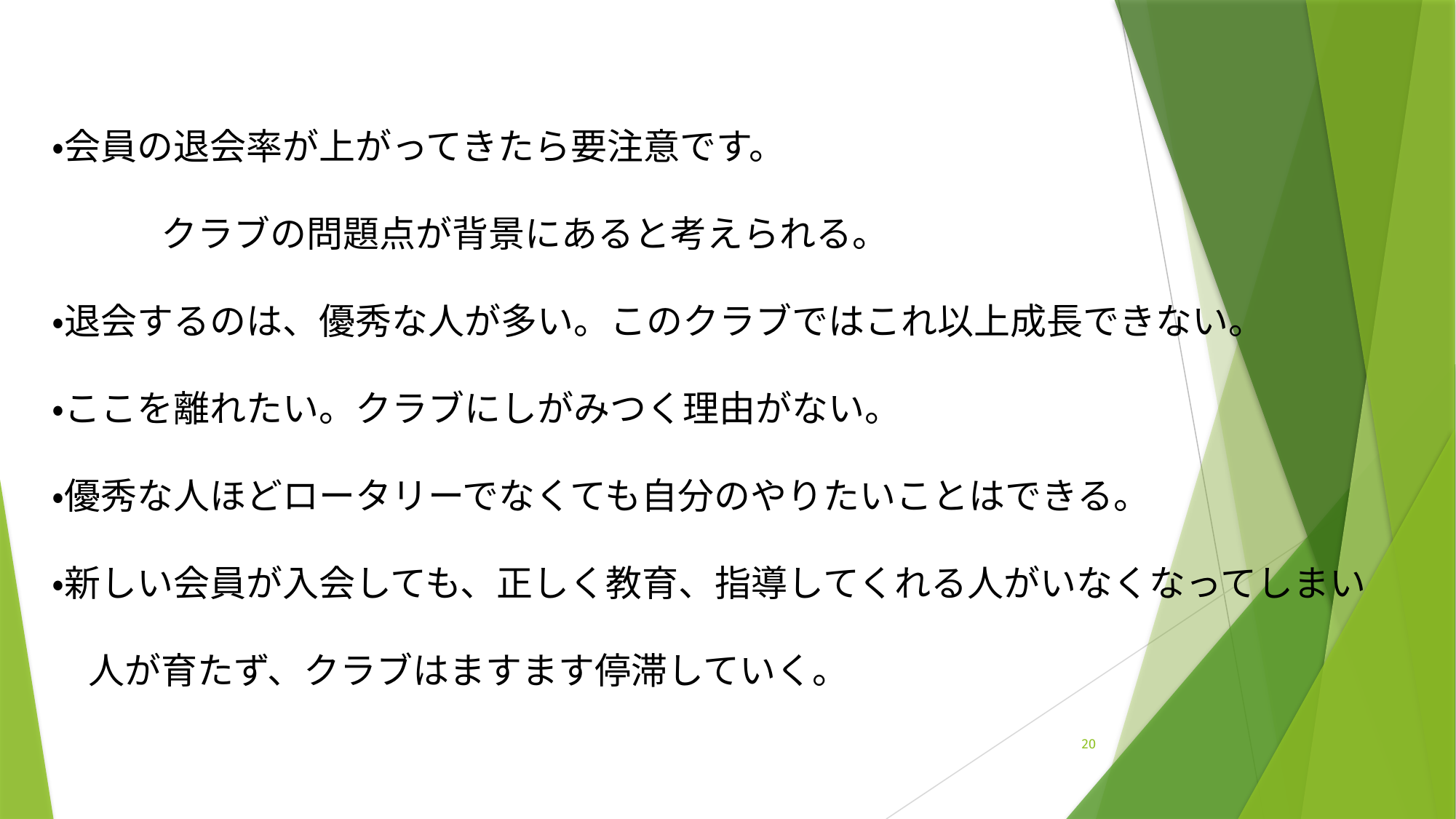

・会員の退会率が上がってきたら要注意です。

　　　クラブの問題点が背景にあると考えられる。

・退会するのは、優秀な人が多い。このクラブではこれ以上成長できない。

・ここを離れたい。クラブにしがみつく理由がない。

・優秀な人ほどロータリーでなくても自分のやりたいことはできる。

・新しい会員が入会しても、正しく教育、指導してくれる人がいなくなってしまい

　人が育たず、クラブはますます停滞していく。
20